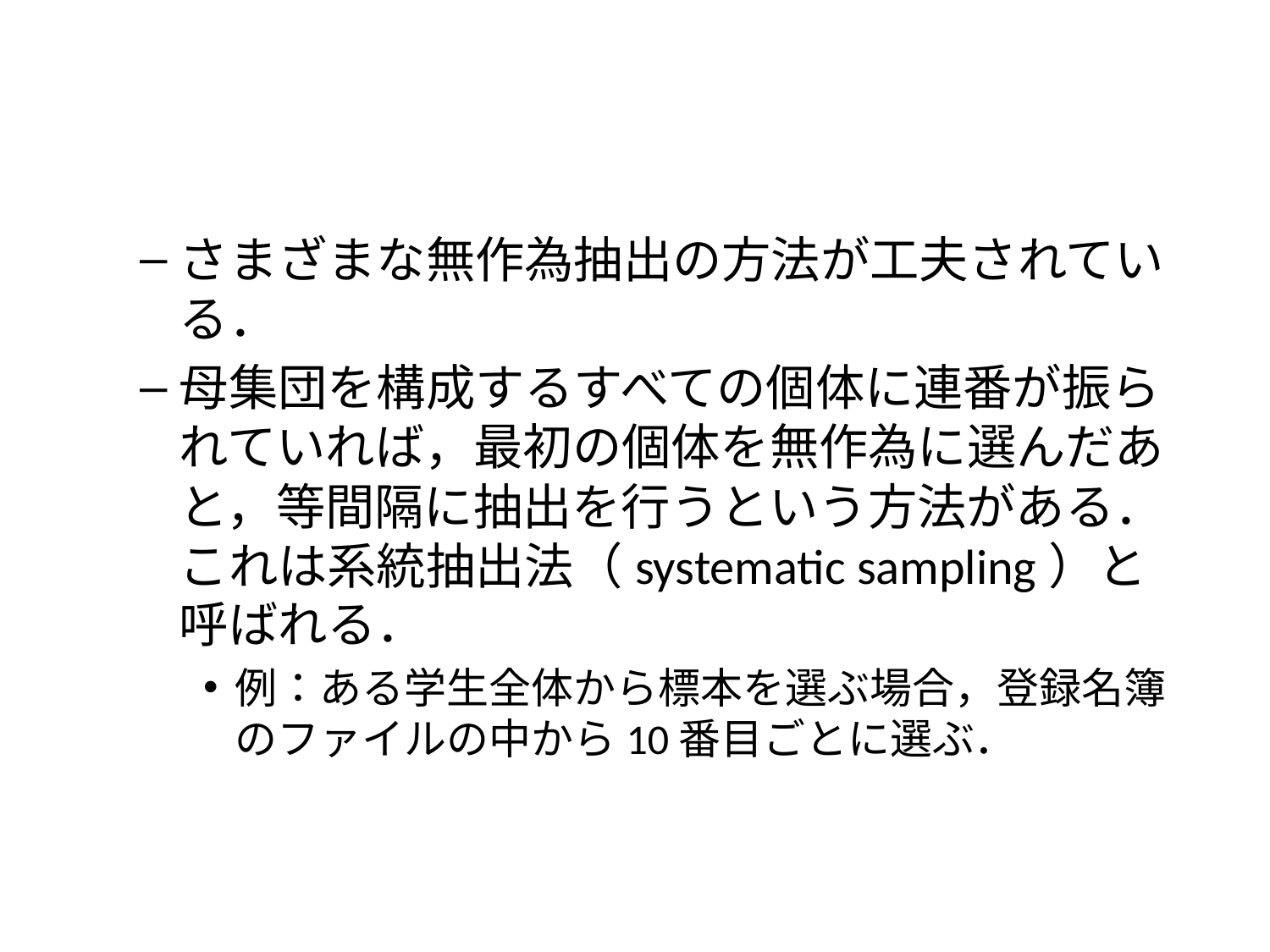

#
さまざまな無作為抽出の方法が工夫されている．
母集団を構成するすべての個体に連番が振られていれば，最初の個体を無作為に選んだあと，等間隔に抽出を行うという方法がある．これは系統抽出法（systematic sampling）と呼ばれる．
例：ある学生全体から標本を選ぶ場合，登録名簿のファイルの中から10番目ごとに選ぶ．